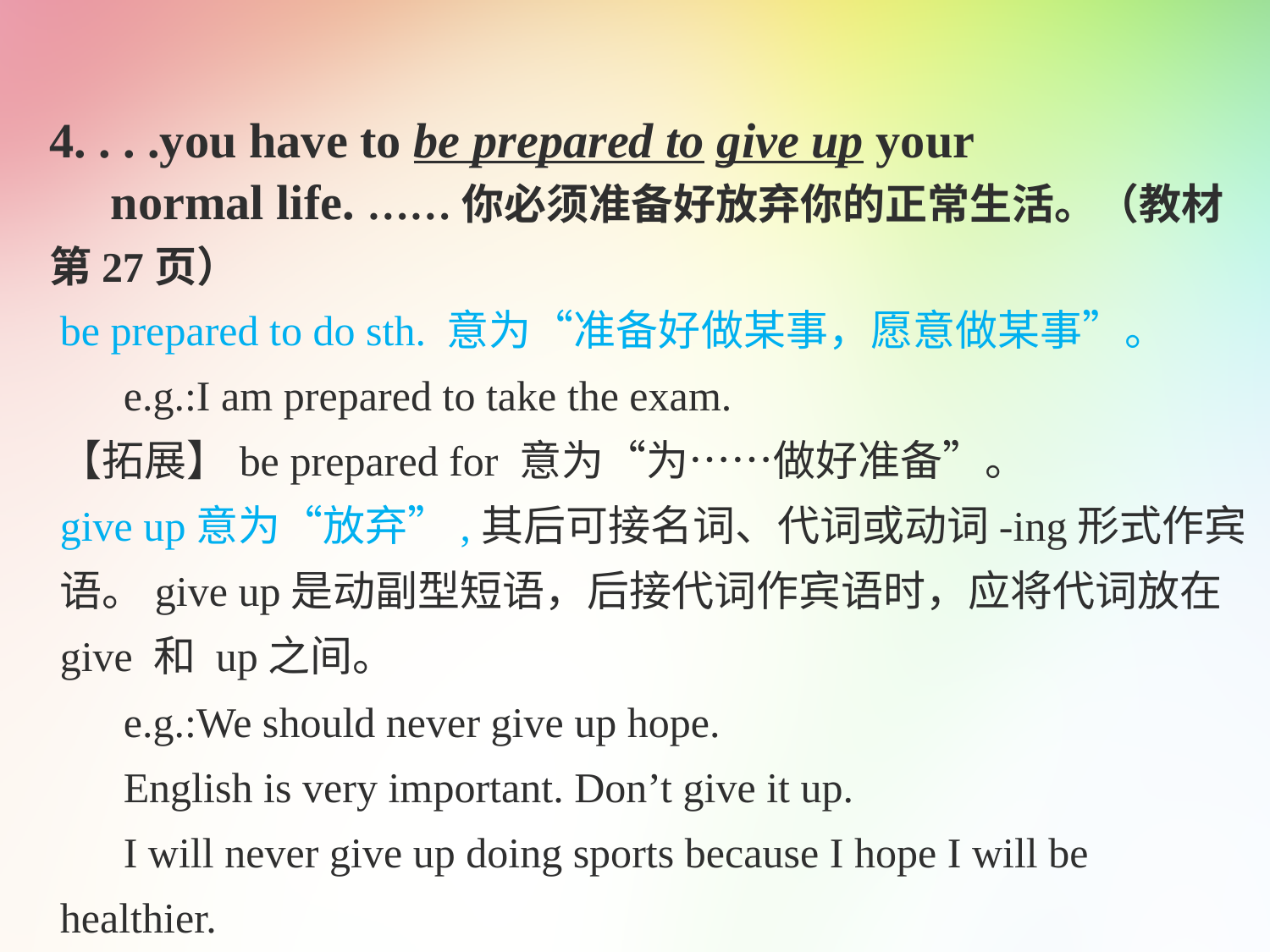

4. . . .you have to be prepared to give up your
     normal life. ……你必须准备好放弃你的正常生活。（教材第27页）
be prepared to do sth. 意为“准备好做某事，愿意做某事”。
      e.g.:I am prepared to take the exam.
【拓展】be prepared for 意为“为……做好准备”。
give up意为“放弃”,其后可接名词、代词或动词-ing形式作宾语。give up是动副型短语，后接代词作宾语时，应将代词放在give 和 up之间。
      e.g.:We should never give up hope.
      English is very important. Don’t give it up.
      I will never give up doing sports because I hope I will be healthier.